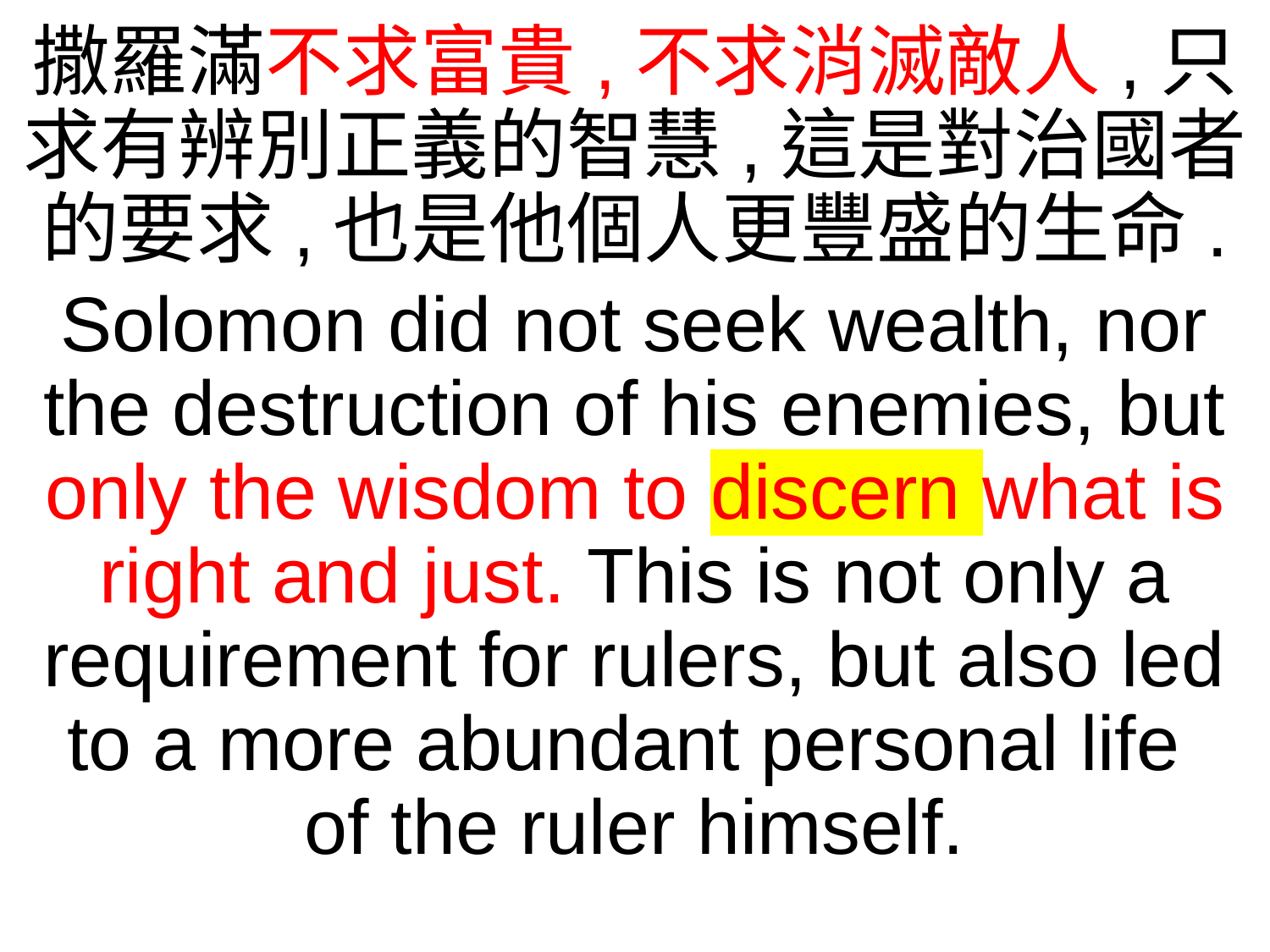

撒羅滿不求富貴,不求消滅敵人,只求有辨別正義的智慧,這是對治國者的要求,也是他個人更豐盛的生命.
Solomon did not seek wealth, nor the destruction of his enemies, but only the wisdom to discern what is right and just. This is not only a requirement for rulers, but also led to a more abundant personal life
of the ruler himself.